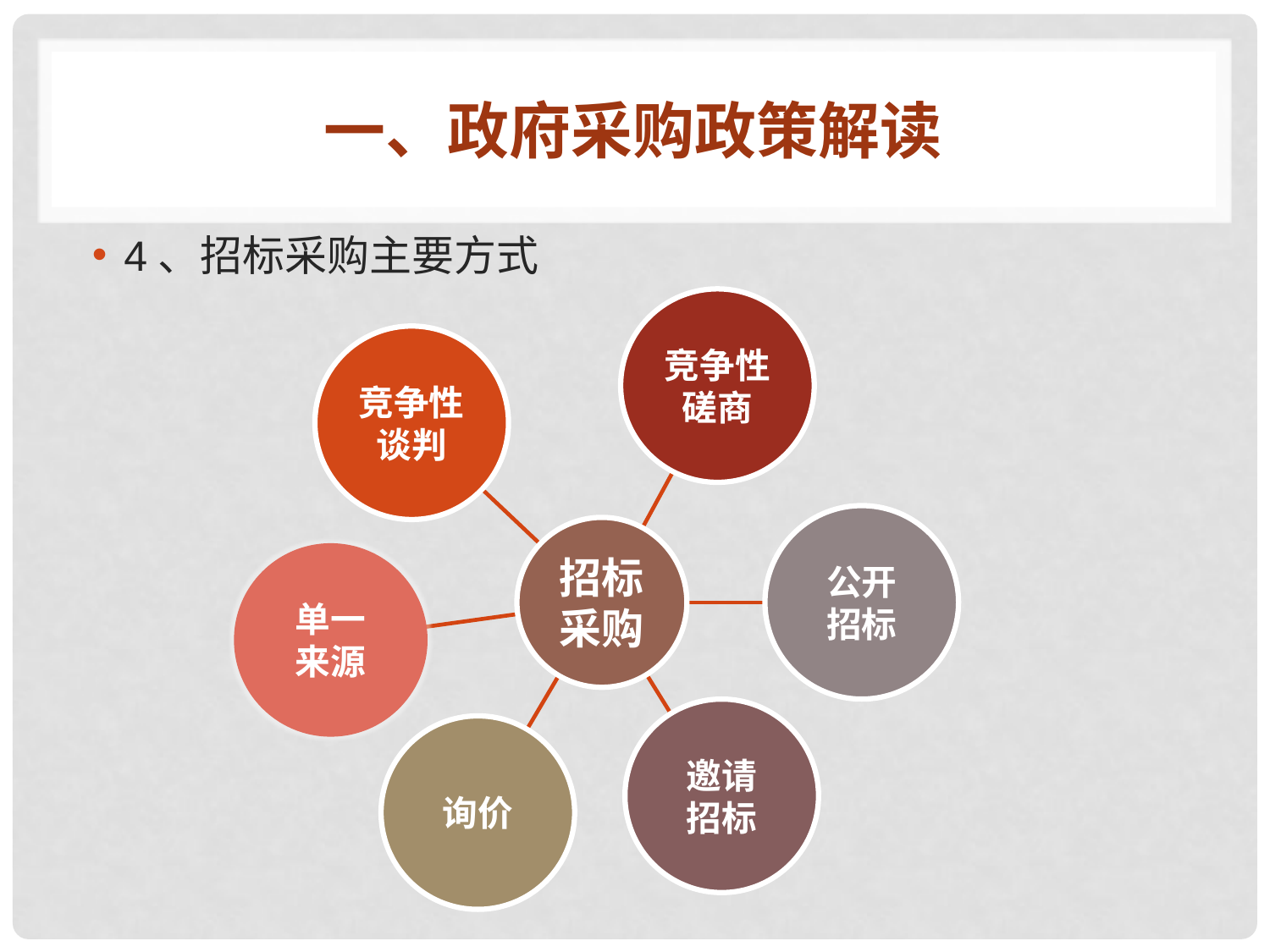

# 一、政府采购政策解读
4、招标采购主要方式

竞争性磋商
竞争性谈判
公开
招标
招标采购
单一
来源
邀请
招标
询价